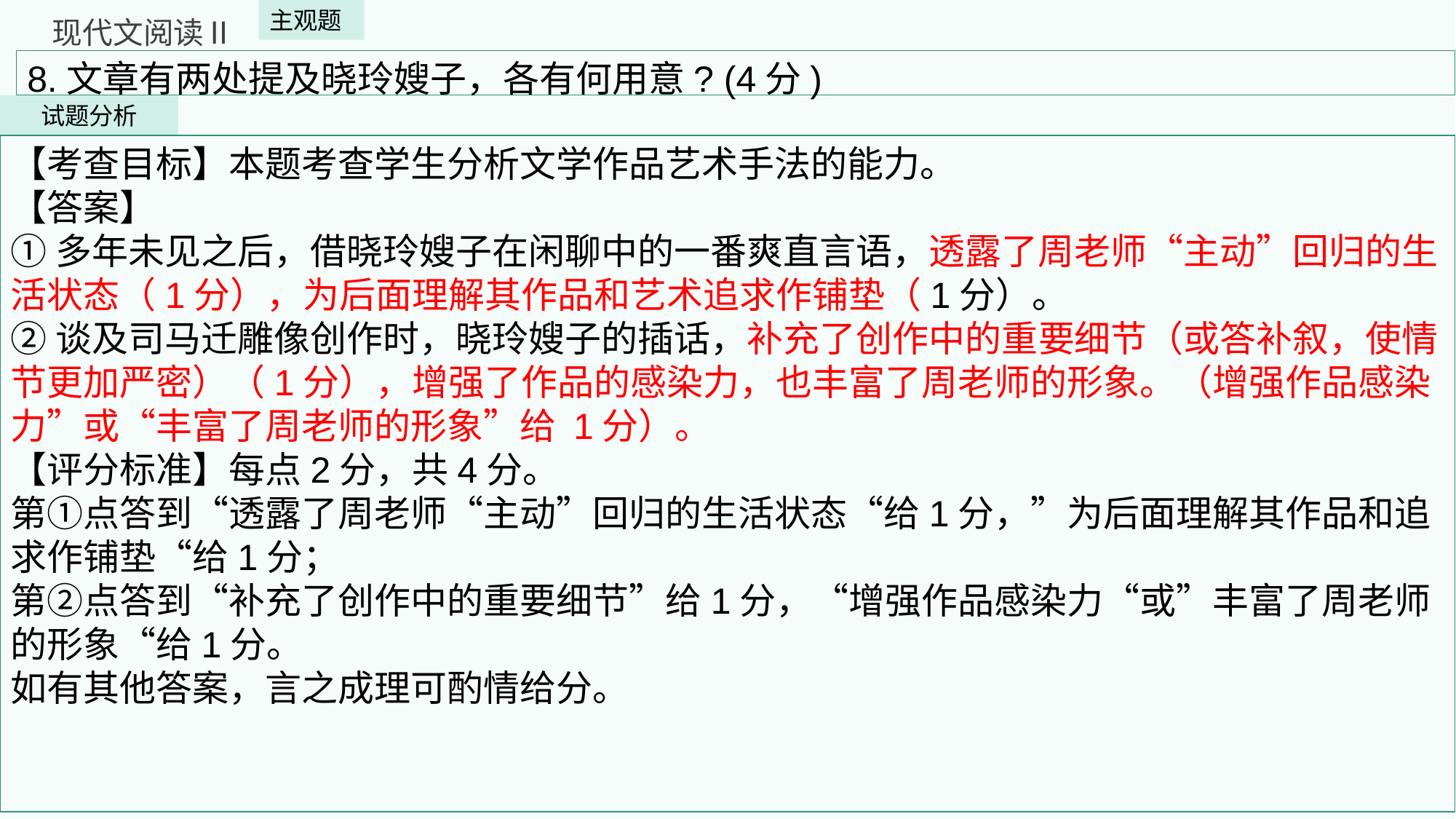

主观题
现代文阅读Ⅱ
8.文章有两处提及晓玲嫂子，各有何用意? (4分)
试题分析
【考查目标】本题考查学生分析文学作品艺术手法的能力。
【答案】
①多年未见之后，借晓玲嫂子在闲聊中的一番爽直言语，透露了周老师“主动”回归的生活状态（1分），为后面理解其作品和艺术追求作铺垫（1分）。
②谈及司马迁雕像创作时，晓玲嫂子的插话，补充了创作中的重要细节（或答补叙，使情节更加严密）（1分），增强了作品的感染力，也丰富了周老师的形象。（增强作品感染力”或“丰富了周老师的形象”给 1分）。
【评分标准】每点2分，共4分。
第①点答到“透露了周老师“主动”回归的生活状态“给1分，”为后面理解其作品和追求作铺垫“给1分；
第②点答到“补充了创作中的重要细节”给1分，“增强作品感染力“或”丰富了周老师的形象“给1分。
如有其他答案，言之成理可酌情给分。